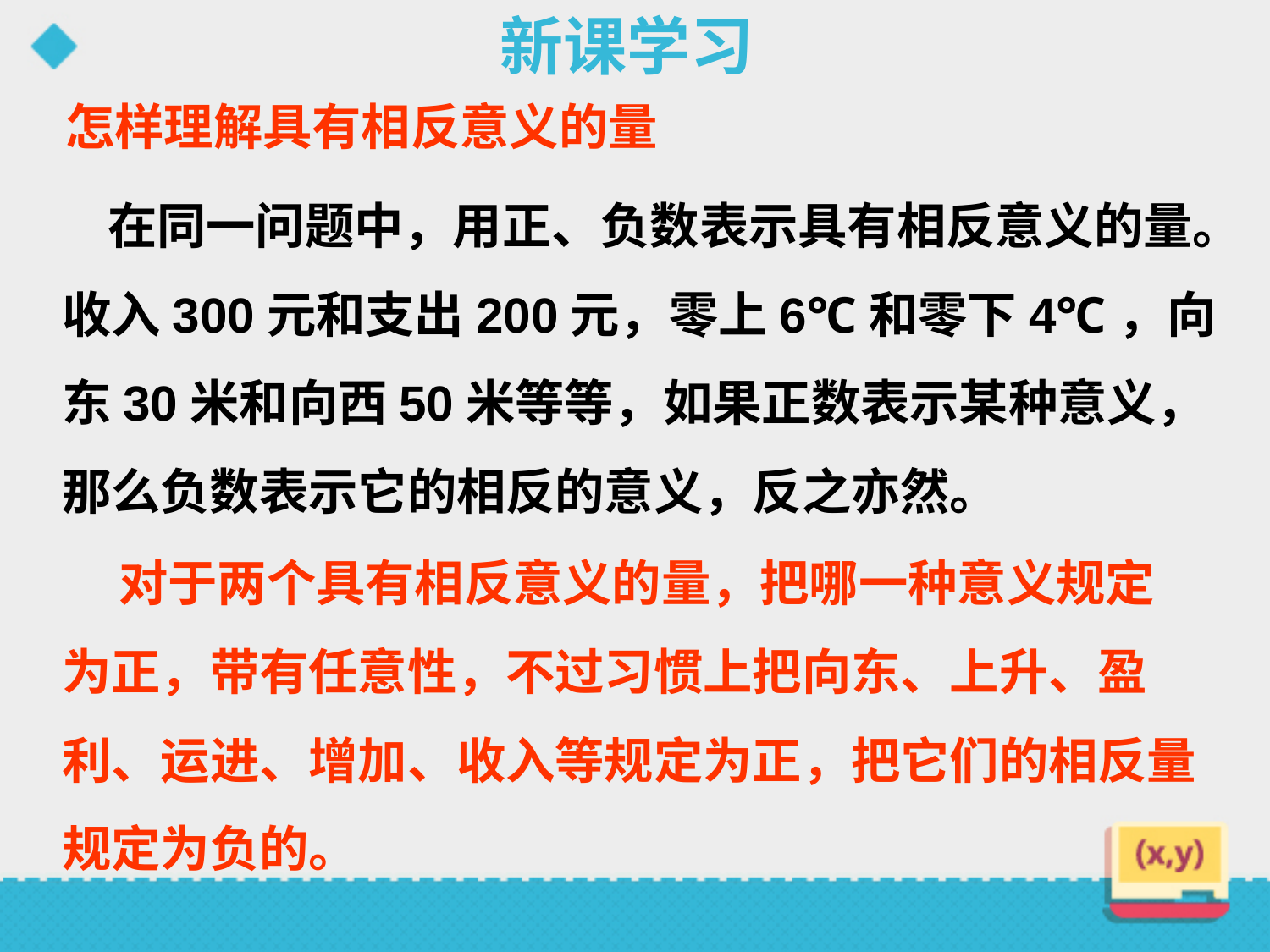

新课学习
怎样理解具有相反意义的量
   在同一问题中，用正、负数表示具有相反意义的量。收入300元和支出200元，零上6℃和零下4℃，向东30米和向西50米等等，如果正数表示某种意义，那么负数表示它的相反的意义，反之亦然。
    对于两个具有相反意义的量，把哪一种意义规定为正，带有任意性，不过习惯上把向东、上升、盈利、运进、增加、收入等规定为正，把它们的相反量规定为负的。